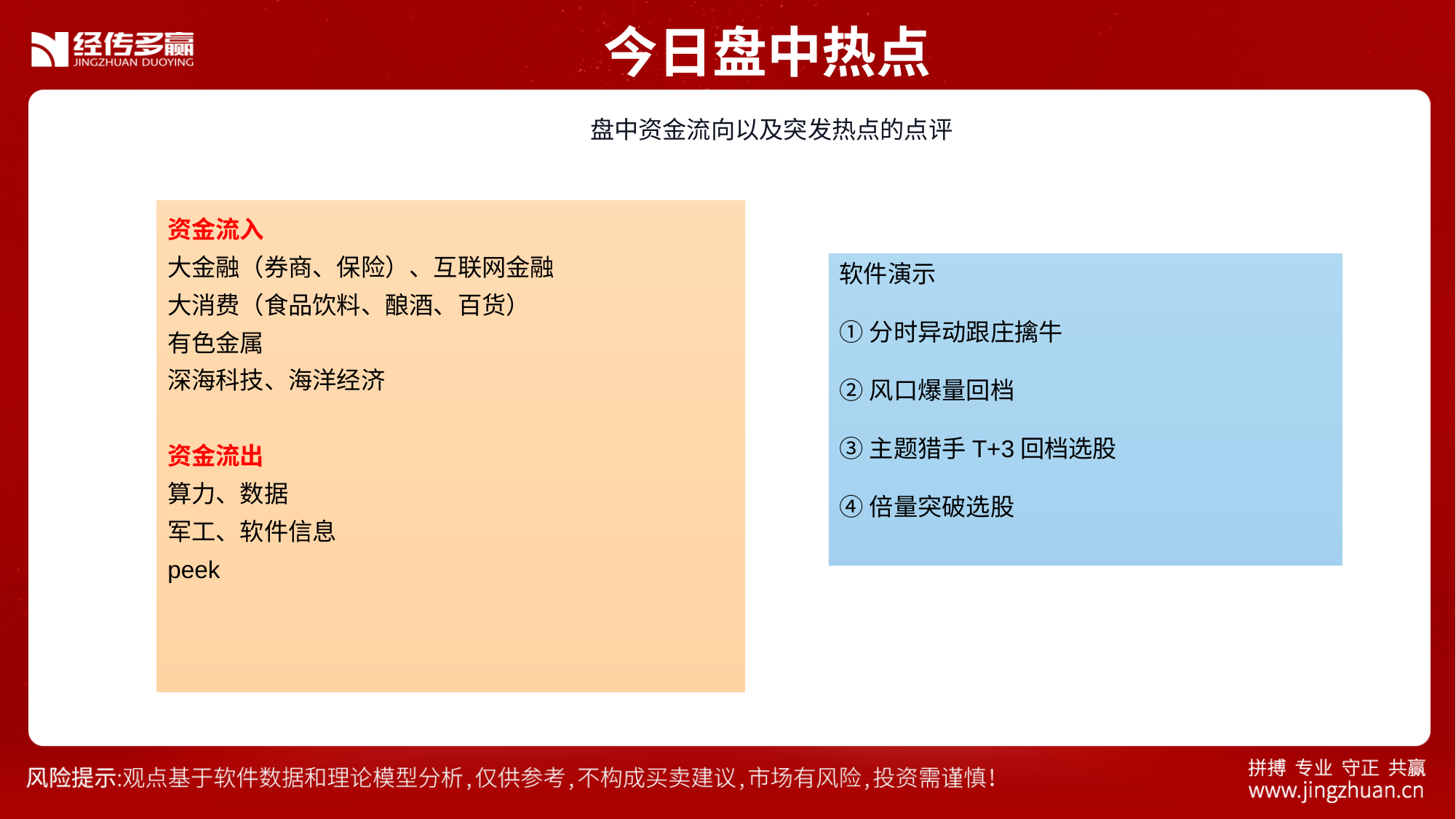

今日盘中热点
          盘中资金流向以及突发热点的点评
资金流入
大金融（券商、保险）、互联网金融
大消费（食品饮料、酿酒、百货）
有色金属
深海科技、海洋经济

资金流出
算力、数据
军工、软件信息
peek

软件演示

①分时异动跟庄擒牛

②风口爆量回档

③主题猎手T+3回档选股

④倍量突破选股